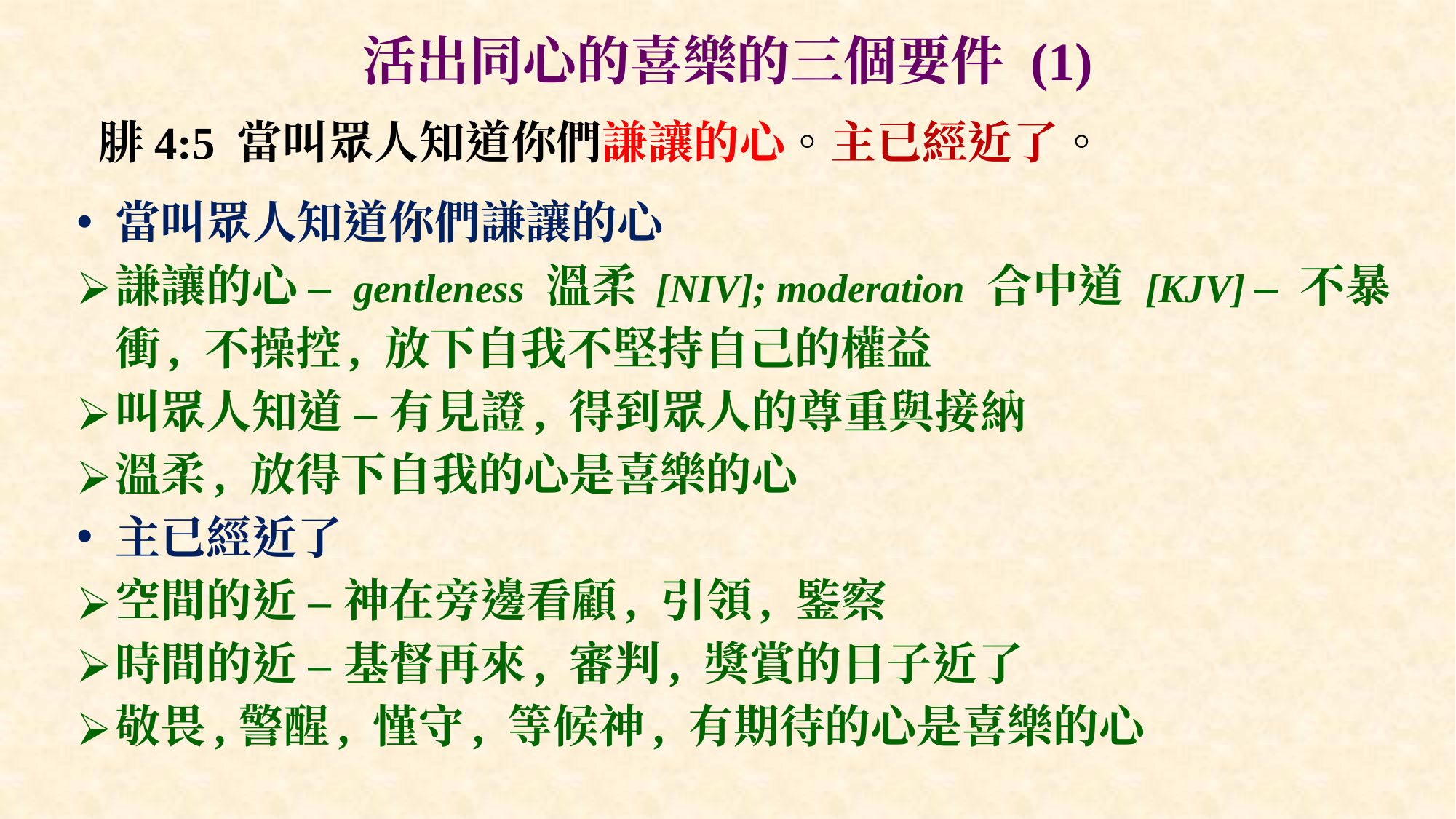

# 活出同心的喜樂的三個要件 (1)
 腓4:5 當叫眾人知道你們謙讓的心。主已經近了。
當叫眾人知道你們謙讓的心
謙讓的心 – gentleness 溫柔 [NIV]; moderation 合中道 [KJV] – 不暴衝, 不操控, 放下自我不堅持自己的權益
叫眾人知道 – 有見證, 得到眾人的尊重與接納
溫柔, 放得下自我的心是喜樂的心
主已經近了
空間的近 – 神在旁邊看顧, 引領, 鍳察
時間的近 – 基督再來, 審判, 獎賞的日子近了
敬畏,警醒, 慬守, 等候神, 有期待的心是喜樂的心